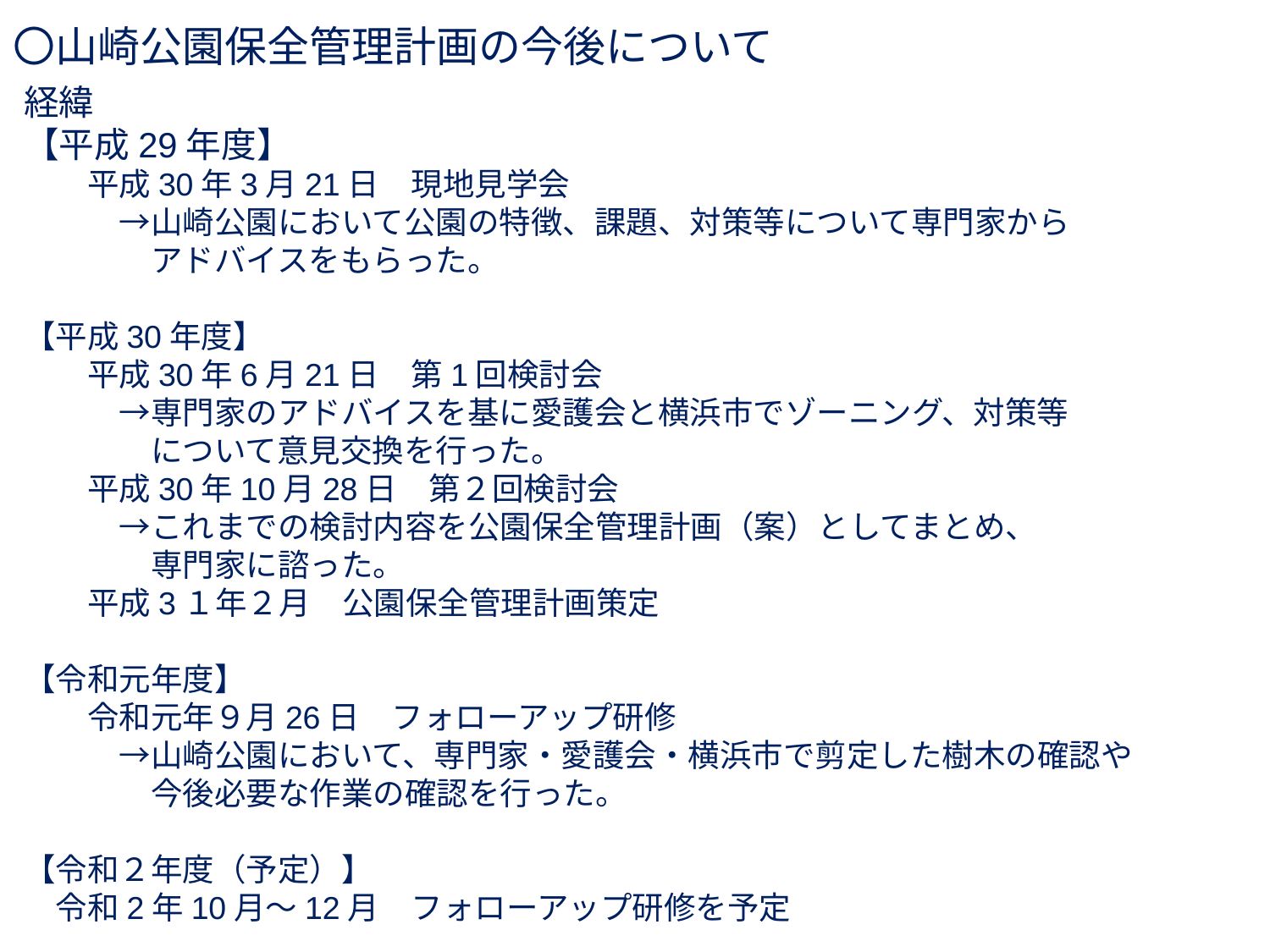

# 〇山崎公園保全管理計画の今後について
経緯
【平成29年度】
　　平成30年3月21日　現地見学会
　　　→山崎公園において公園の特徴、課題、対策等について専門家から
　　　　アドバイスをもらった。

【平成30年度】
　　平成30年6月21日　第1回検討会
　　　→専門家のアドバイスを基に愛護会と横浜市でゾーニング、対策等
　　　　について意見交換を行った。
　　平成30年10月28日　第２回検討会
　　　→これまでの検討内容を公園保全管理計画（案）としてまとめ、
　　　　専門家に諮った。
　　平成3１年２月　公園保全管理計画策定

【令和元年度】
　　令和元年９月26日　フォローアップ研修
　　　→山崎公園において、専門家・愛護会・横浜市で剪定した樹木の確認や
　　　　今後必要な作業の確認を行った。

【令和２年度（予定）】
　令和2年10月～12月　フォローアップ研修を予定